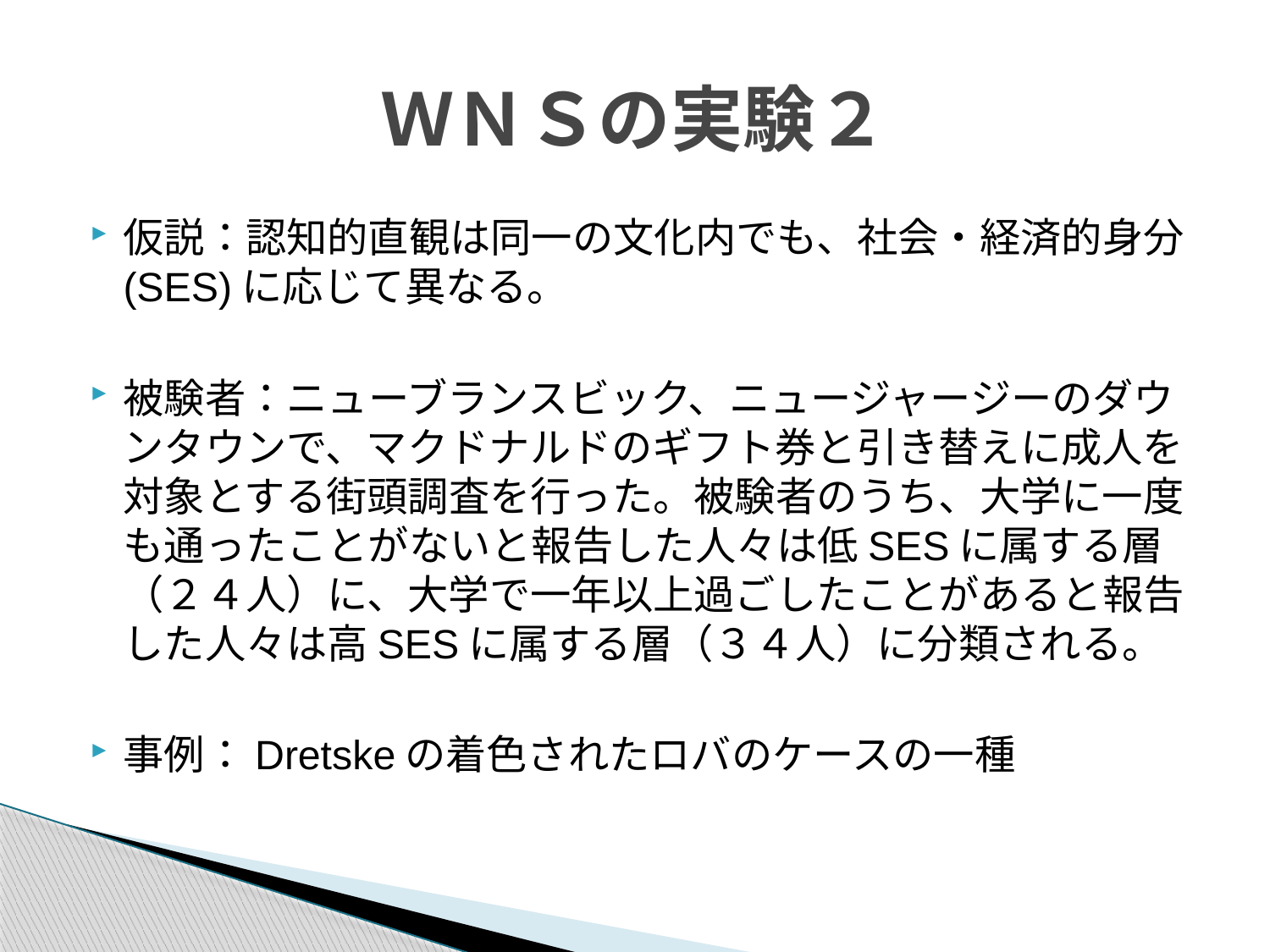

# ＷＮＳの実験２
仮説：認知的直観は同一の文化内でも、社会・経済的身分(SES)に応じて異なる。

被験者：ニューブランスビック、ニュージャージーのダウンタウンで、マクドナルドのギフト券と引き替えに成人を対象とする街頭調査を行った。被験者のうち、大学に一度も通ったことがないと報告した人々は低SESに属する層（２４人）に、大学で一年以上過ごしたことがあると報告した人々は高SESに属する層（３４人）に分類される。

事例：Dretskeの着色されたロバのケースの一種